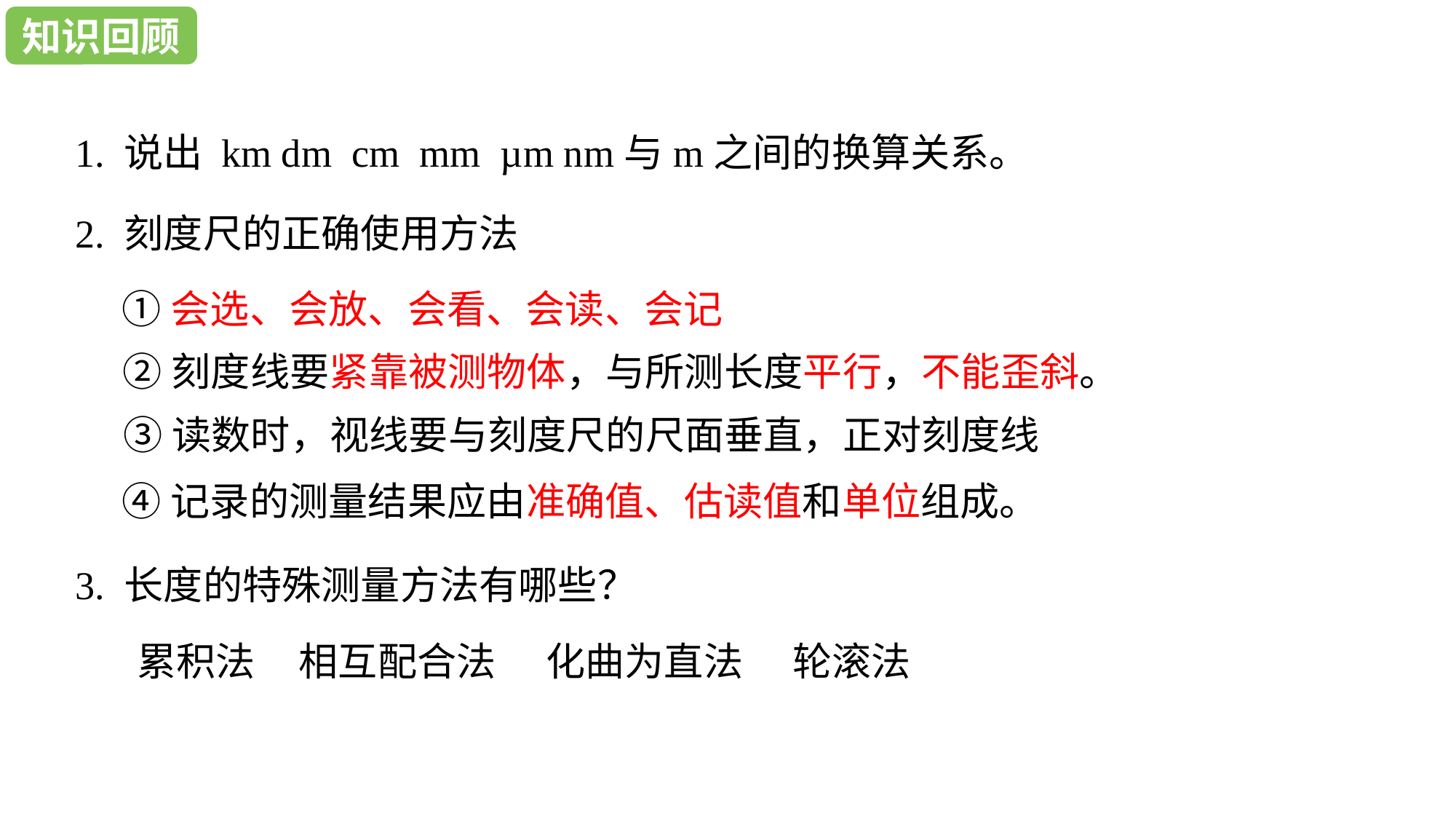

学习目标
知识回顾
1. 说出 km dm  cm  mm  µm nm与m之间的换算关系。
2. 刻度尺的正确使用方法
①会选、会放、会看、会读、会记
②刻度线要紧靠被测物体，与所测长度平行，不能歪斜。
③读数时，视线要与刻度尺的尺面垂直，正对刻度线
④记录的测量结果应由准确值、估读值和单位组成。
3. 长度的特殊测量方法有哪些？
累积法
相互配合法
化曲为直法
轮滚法